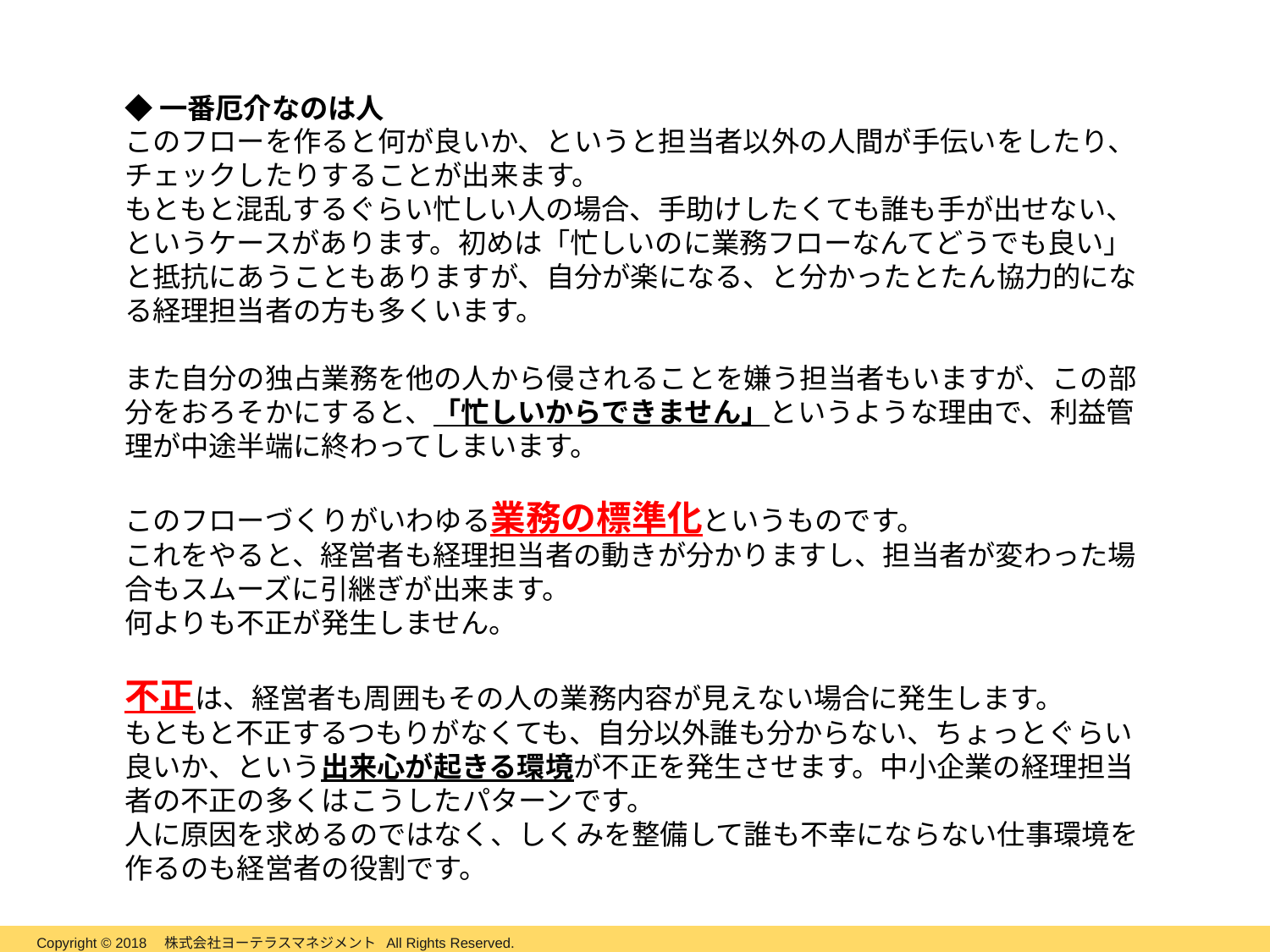

◆一番厄介なのは人
このフローを作ると何が良いか、というと担当者以外の人間が手伝いをしたり、チェックしたりすることが出来ます。
もともと混乱するぐらい忙しい人の場合、手助けしたくても誰も手が出せない、というケースがあります。初めは「忙しいのに業務フローなんてどうでも良い」と抵抗にあうこともありますが、自分が楽になる、と分かったとたん協力的になる経理担当者の方も多くいます。

また自分の独占業務を他の人から侵されることを嫌う担当者もいますが、この部分をおろそかにすると、「忙しいからできません」というような理由で、利益管理が中途半端に終わってしまいます。

このフローづくりがいわゆる業務の標準化というものです。
これをやると、経営者も経理担当者の動きが分かりますし、担当者が変わった場合もスムーズに引継ぎが出来ます。
何よりも不正が発生しません。

不正は、経営者も周囲もその人の業務内容が見えない場合に発生します。
もともと不正するつもりがなくても、自分以外誰も分からない、ちょっとぐらい良いか、という出来心が起きる環境が不正を発生させます。中小企業の経理担当者の不正の多くはこうしたパターンです。
人に原因を求めるのではなく、しくみを整備して誰も不幸にならない仕事環境を作るのも経営者の役割です。